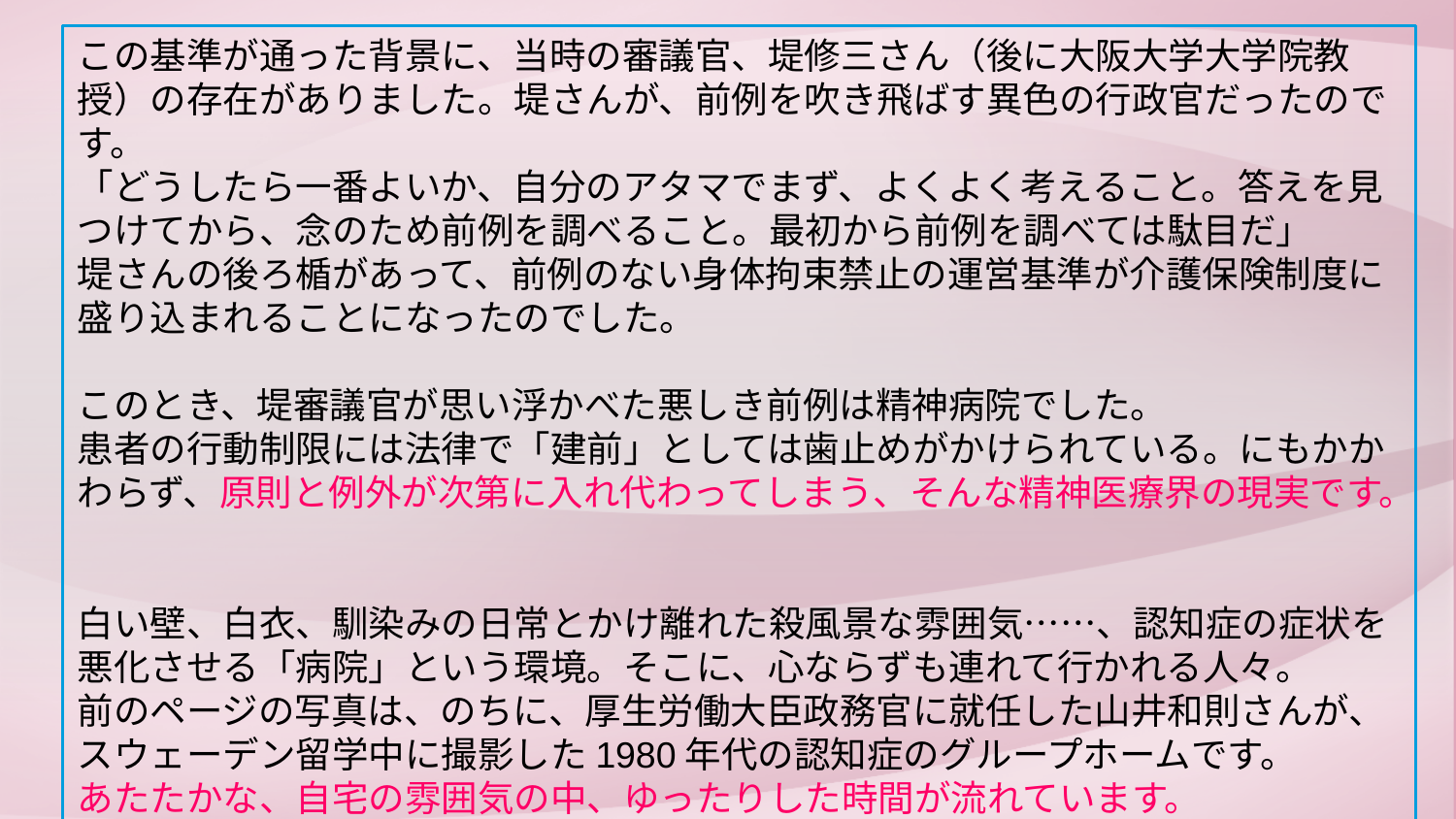

この基準が通った背景に、当時の審議官、堤修三さん（後に大阪大学大学院教授）の存在がありました。堤さんが、前例を吹き飛ばす異色の行政官だったのです。
「どうしたら一番よいか、自分のアタマでまず、よくよく考えること。答えを見つけてから、念のため前例を調べること。最初から前例を調べては駄目だ」
堤さんの後ろ楯があって、前例のない身体拘束禁止の運営基準が介護保険制度に盛り込まれることになったのでした。
このとき、堤審議官が思い浮かべた悪しき前例は精神病院でした。
患者の行動制限には法律で「建前」としては歯止めがかけられている。にもかかわらず、原則と例外が次第に入れ代わってしまう、そんな精神医療界の現実です。
白い壁、白衣、馴染みの日常とかけ離れた殺風景な雰囲気……、認知症の症状を悪化させる「病院」という環境。そこに、心ならずも連れて行かれる人々。
前のページの写真は、のちに、厚生労働大臣政務官に就任した山井和則さんが、スウェーデン留学中に撮影した1980年代の認知症のグループホームです。
あたたかな、自宅の雰囲気の中、ゆったりした時間が流れています。
精神病院を認知症の人の終の住処にしてしまう先進国は、日本以外にはないのです。